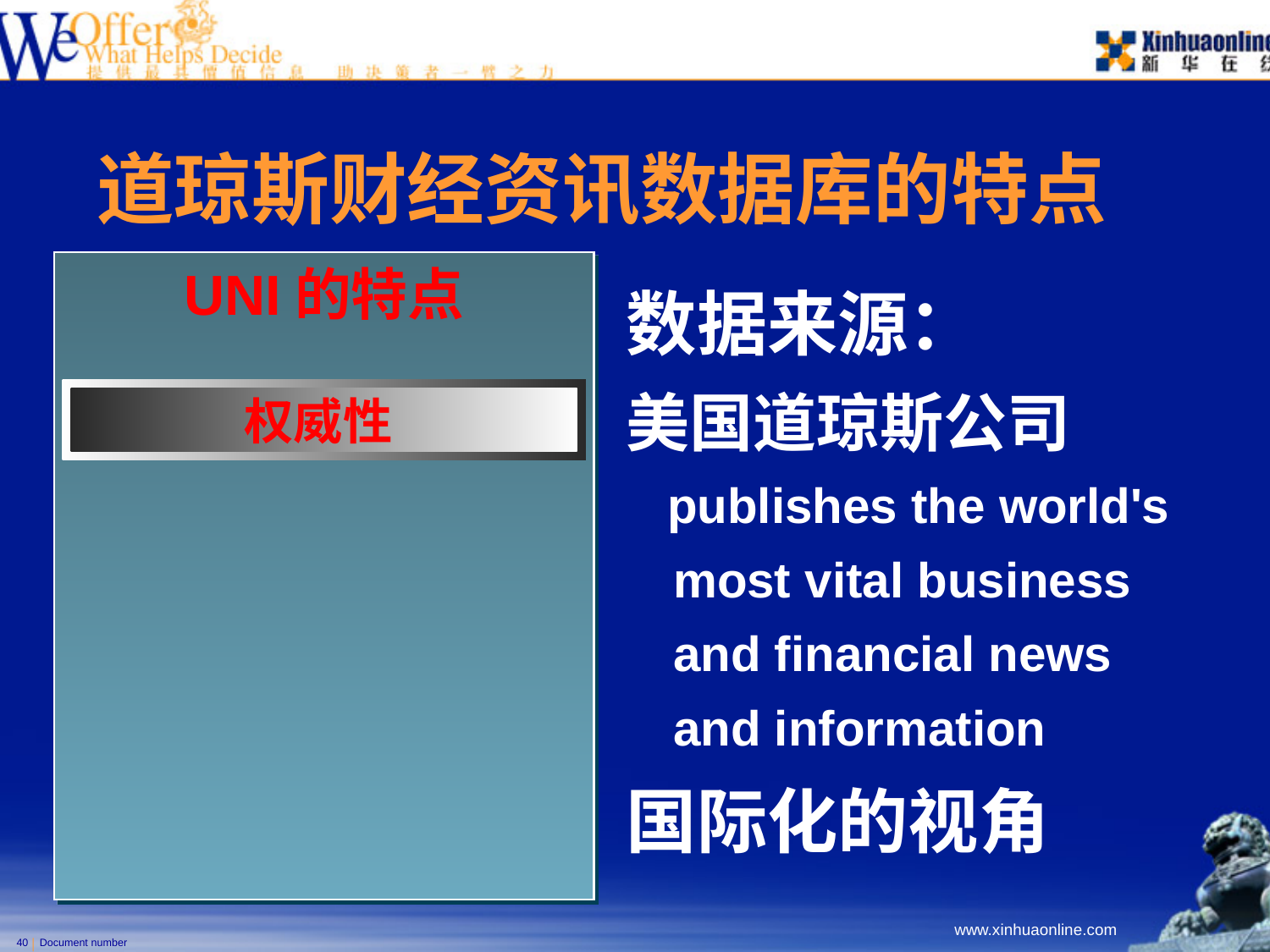

道琼斯财经资讯数据库的特点

数据来源：
美国道琼斯公司
   publishes the world's most vital business and financial news and information
国际化的视角

UNI的特点

权威性
Document number
40